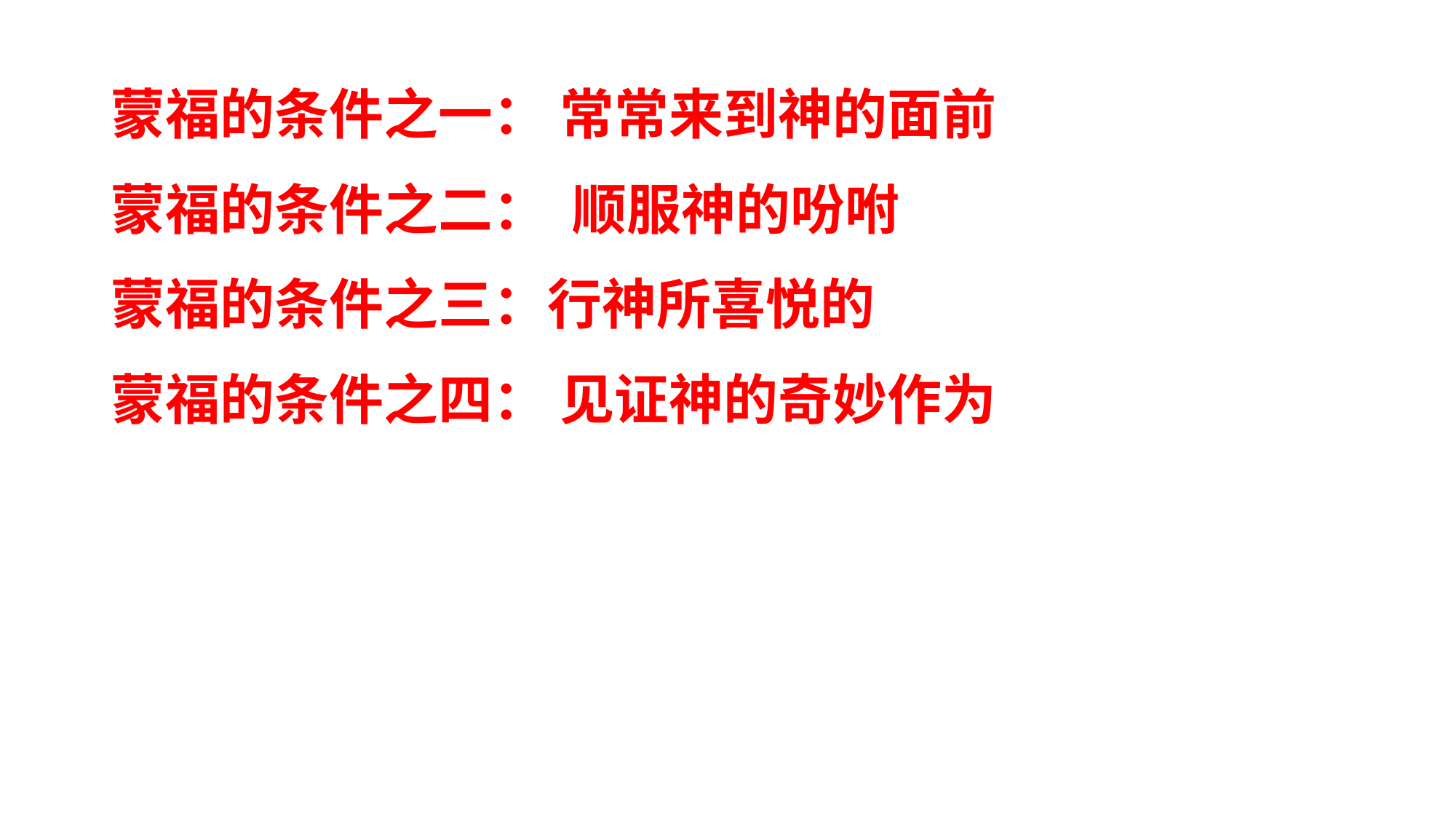

蒙福的条件之一： 常常来到神的面前
蒙福的条件之二：  顺服神的吩咐
蒙福的条件之三：行神所喜悦的
蒙福的条件之四： 见证神的奇妙作为